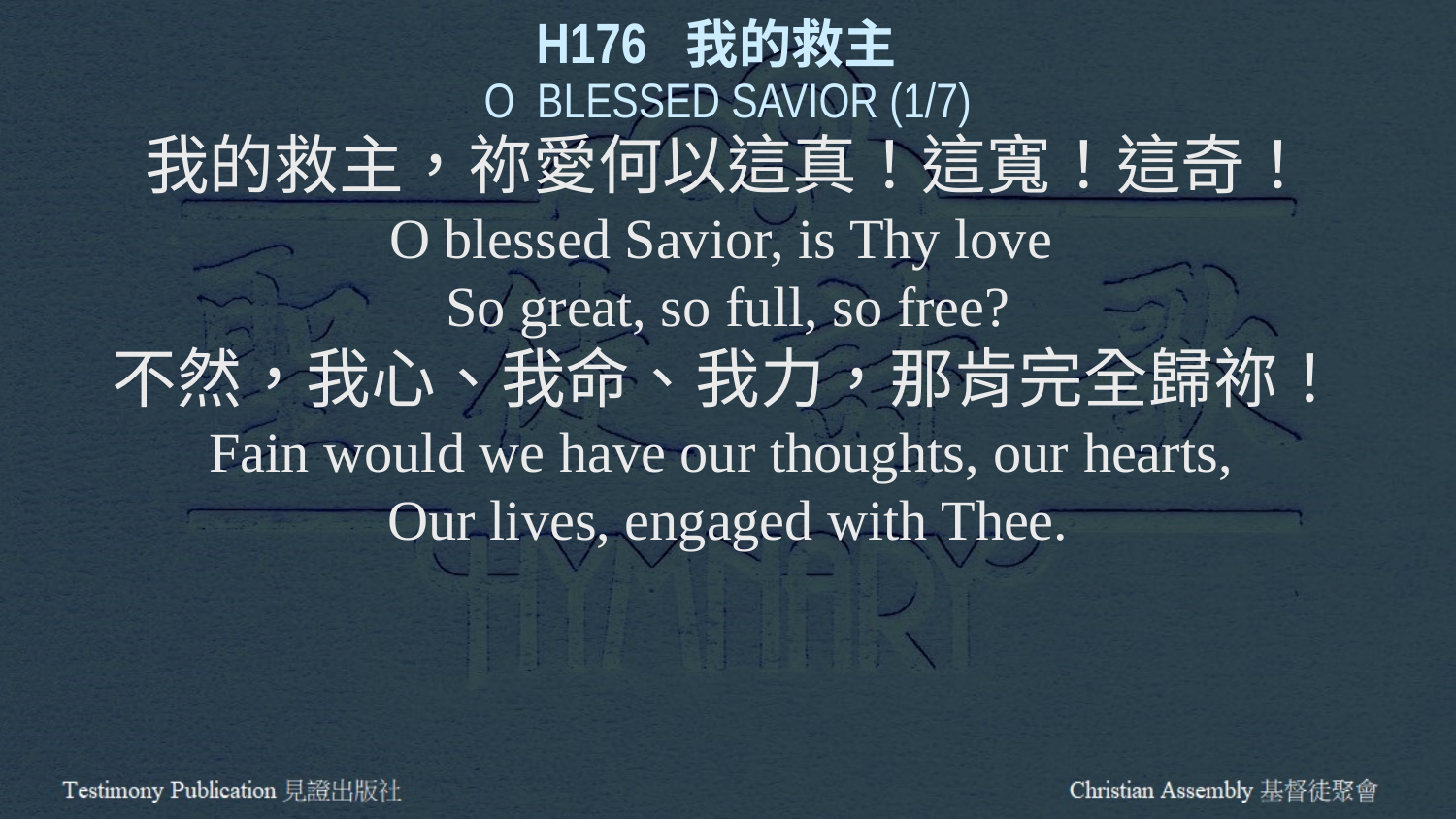

H176  我的救主
O  BLESSED SAVIOR (1/7)
我的救主，祢愛何以這真！這寬！這奇！
O blessed Savior, is Thy love
So great, so full, so free?
不然，我心、我命、我力，那肯完全歸祢！
Fain would we have our thoughts, our hearts,
Our lives, engaged with Thee.